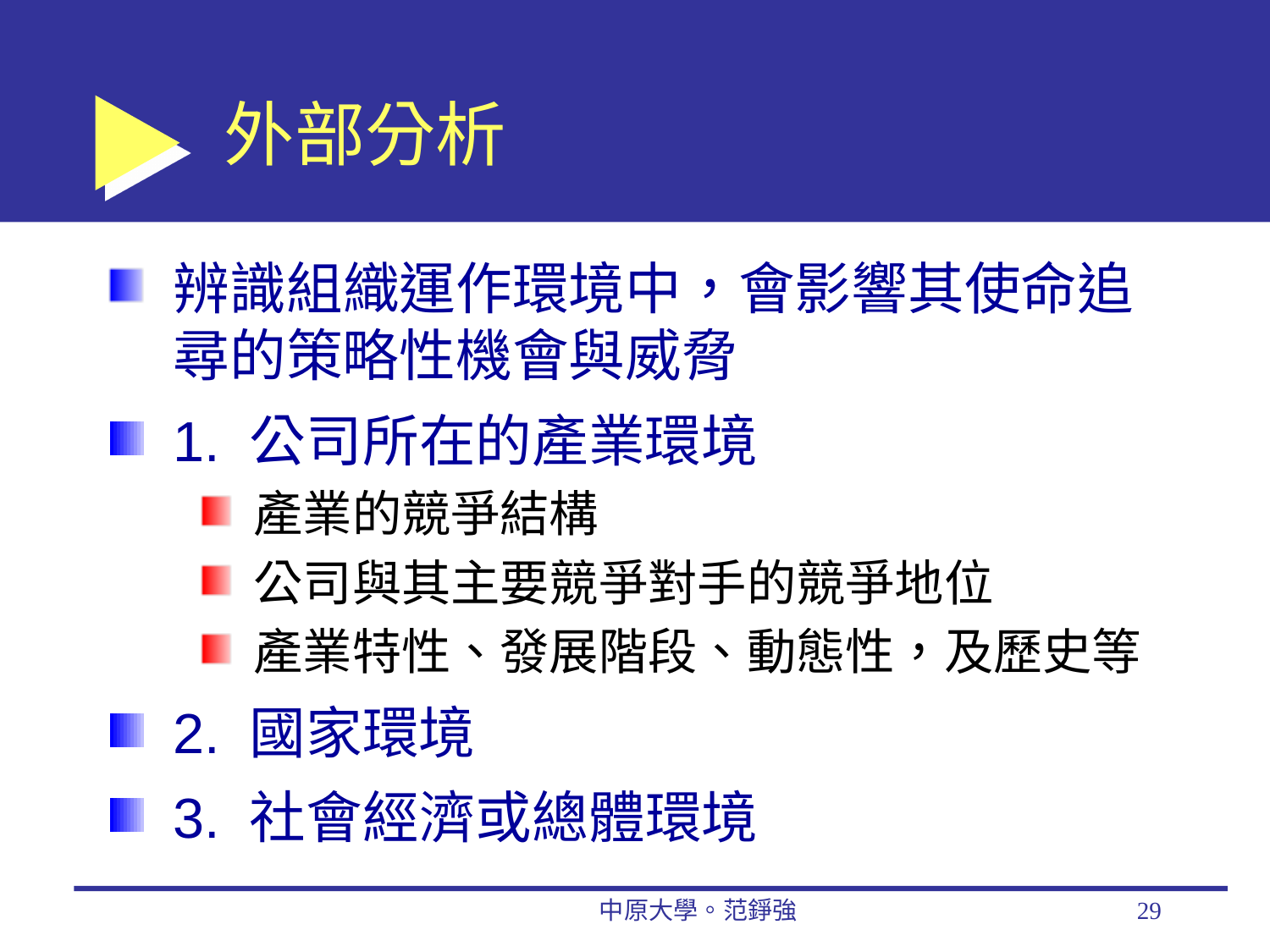

# 外部分析
辨識組織運作環境中，會影響其使命追尋的策略性機會與威脅
1. 公司所在的產業環境
產業的競爭結構
公司與其主要競爭對手的競爭地位
產業特性、發展階段、動態性，及歷史等
2. 國家環境
3. 社會經濟或總體環境

中原大學。范錚強
29